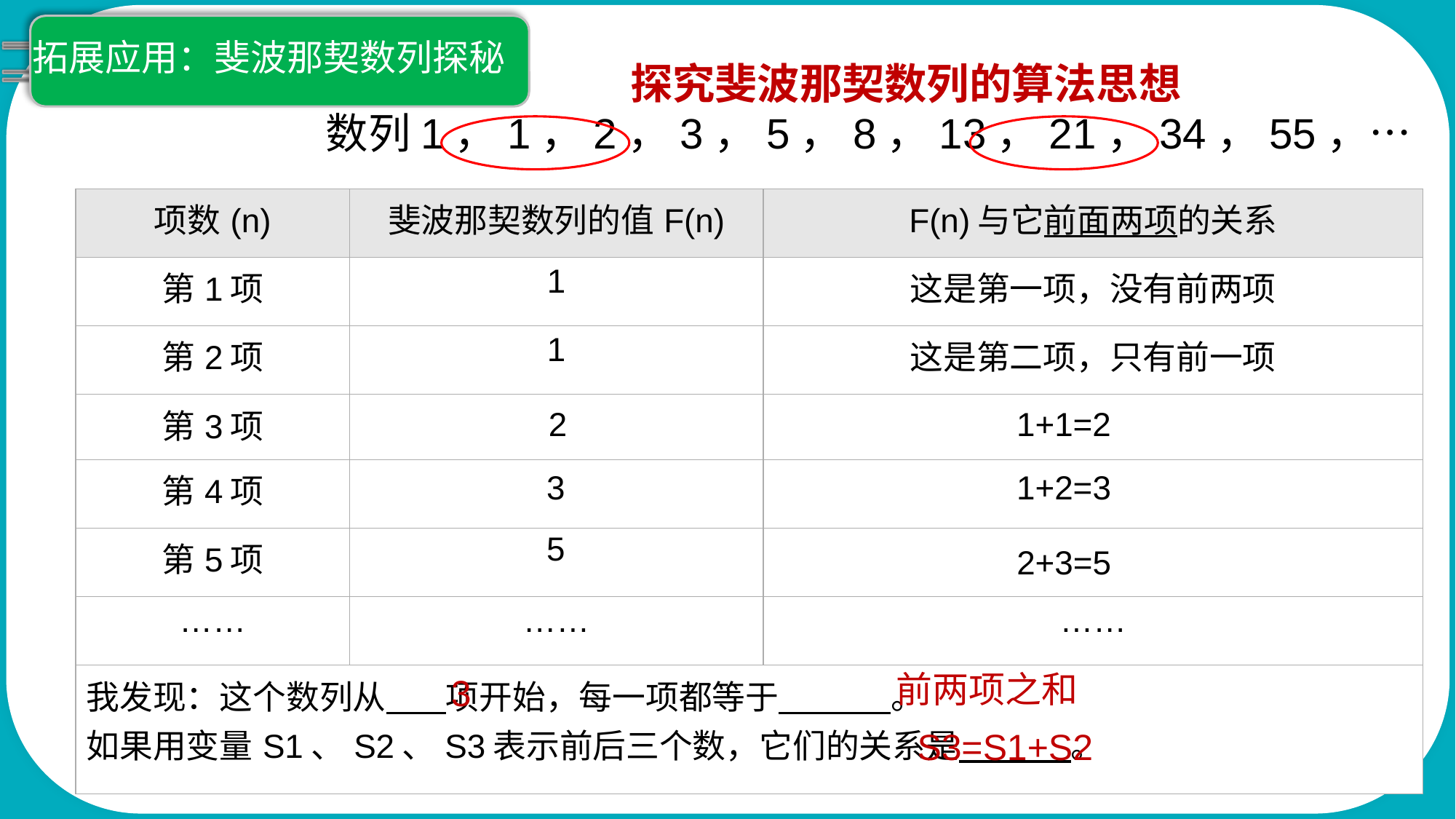

拓展应用：斐波那契数列探秘
探究斐波那契数列的算法思想
    数列1，1，2，3，5，8，13，21，34，55，…

| 项数(n) | 斐波那契数列的值F(n) | F(n)与它前面两项的关系 |
| --- | --- | --- |
| 第1项 | 1 | 这是第一项，没有前两项 |
| 第2项 | 1 | 这是第二项，只有前一项 |
| 第3项 |  |  |
| 第4项 |  |  |
| 第5项 |  |  |
| …… | …… | …… |
| 我发现：这个数列从 项开始，每一项都等于 。 如果用变量S1、S2、S3表示前后三个数，它们的关系是 。 |  |  |
|  |  |  |
2
1+1=2
1+2=3
3
5
2+3=5
前两项之和
3
S3=S1+S2